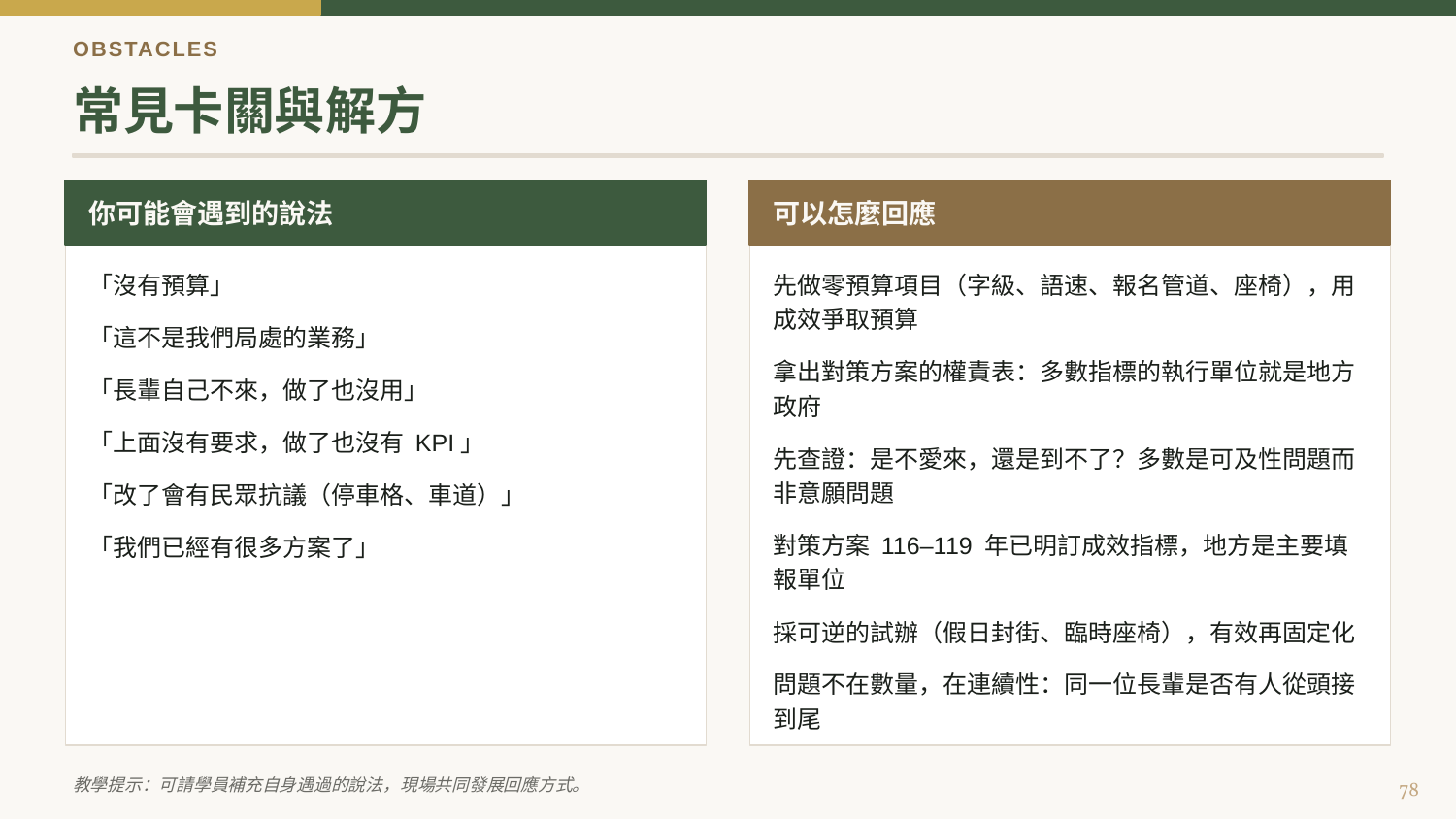

OBSTACLES
常見卡關與解方

你可能會遇到的說法

可以怎麼回應
「沒有預算」
「這不是我們局處的業務」
「長輩自己不來，做了也沒用」
「上面沒有要求，做了也沒有 KPI」
「改了會有民眾抗議（停車格、車道）」
「我們已經有很多方案了」
先做零預算項目（字級、語速、報名管道、座椅），用成效爭取預算
拿出對策方案的權責表：多數指標的執行單位就是地方政府
先查證：是不愛來，還是到不了？多數是可及性問題而非意願問題
對策方案 116–119 年已明訂成效指標，地方是主要填報單位
採可逆的試辦（假日封街、臨時座椅），有效再固定化
問題不在數量，在連續性：同一位長輩是否有人從頭接到尾
教學提示：可請學員補充自身遇過的說法，現場共同發展回應方式。
78